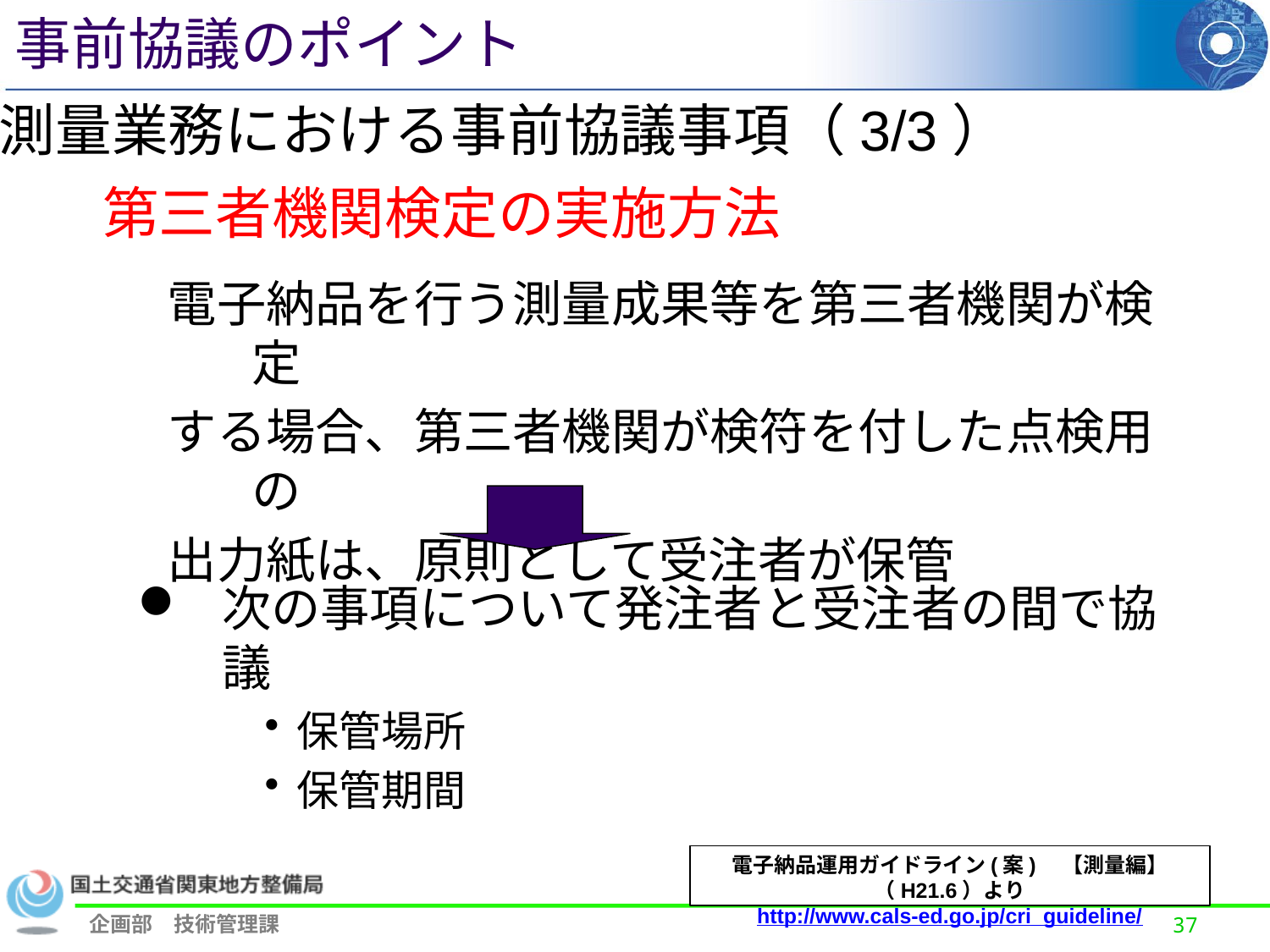

事前協議のポイント
②測量業務における事前協議事項（3/3）
第三者機関検定の実施方法
電子納品を行う測量成果等を第三者機関が検定
する場合、第三者機関が検符を付した点検用の
出力紙は、原則として受注者が保管

次の事項について発注者と受注者の間で協議
保管場所
保管期間
電子納品運用ガイドライン(案)　【測量編】（H21.6）より
http://www.cals-ed.go.jp/cri_guideline/